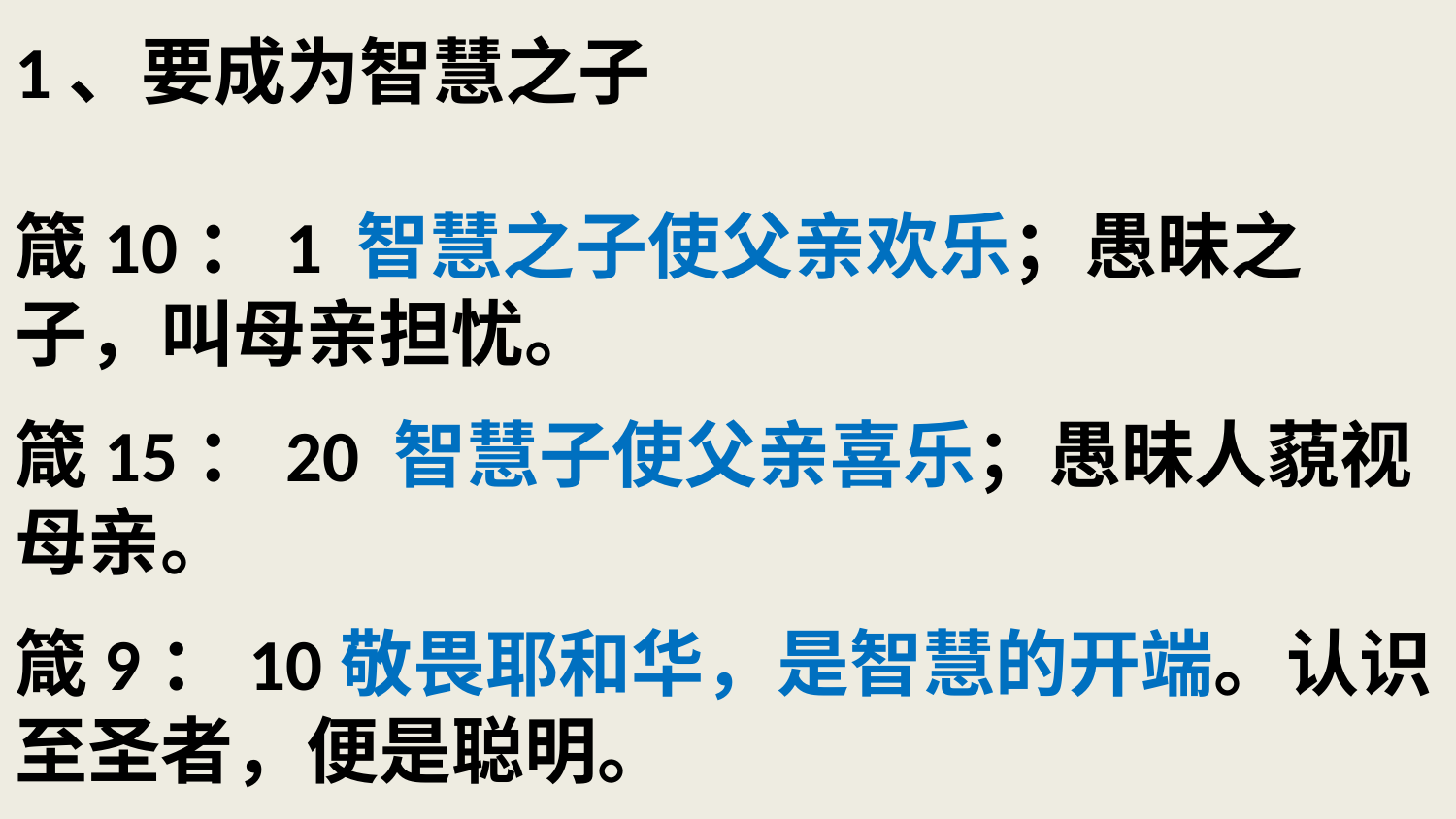

# 1、要成为智慧之子 箴10：1 智慧之子使父亲欢乐；愚昧之子，叫母亲担忧。 箴15：20 智慧子使父亲喜乐；愚昧人藐视母亲。 箴9：10敬畏耶和华，是智慧的开端。认识至圣者，便是聪明。